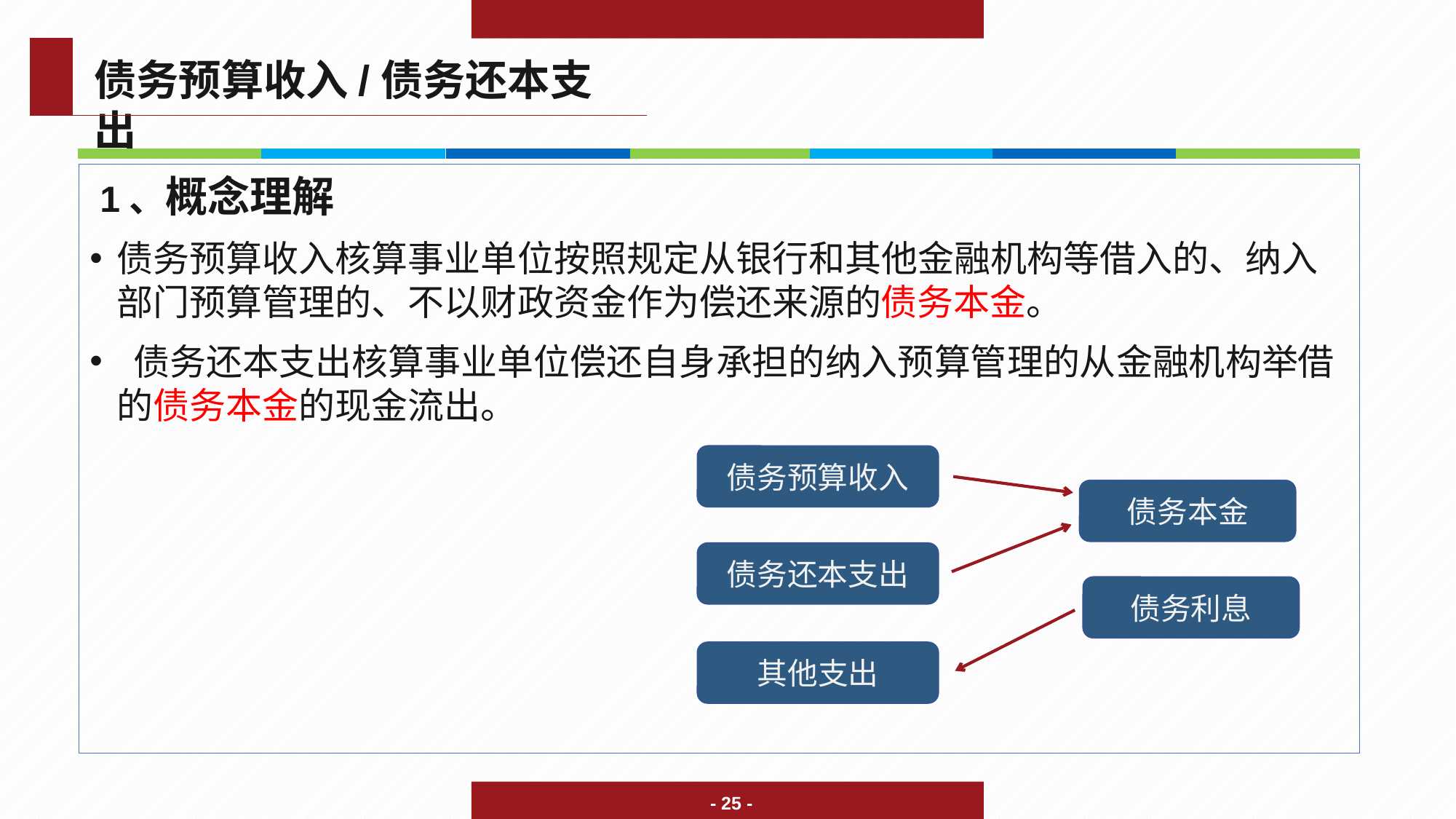

债务预算收入/债务还本支出

 1、概念理解
债务预算收入核算事业单位按照规定从银行和其他金融机构等借入的、纳入部门预算管理的、不以财政资金作为偿还来源的债务本金。
 债务还本支出核算事业单位偿还自身承担的纳入预算管理的从金融机构举借的债务本金的现金流出。

债务预算收入
债务本金
债务还本支出
债务利息
其他支出

- 25 -